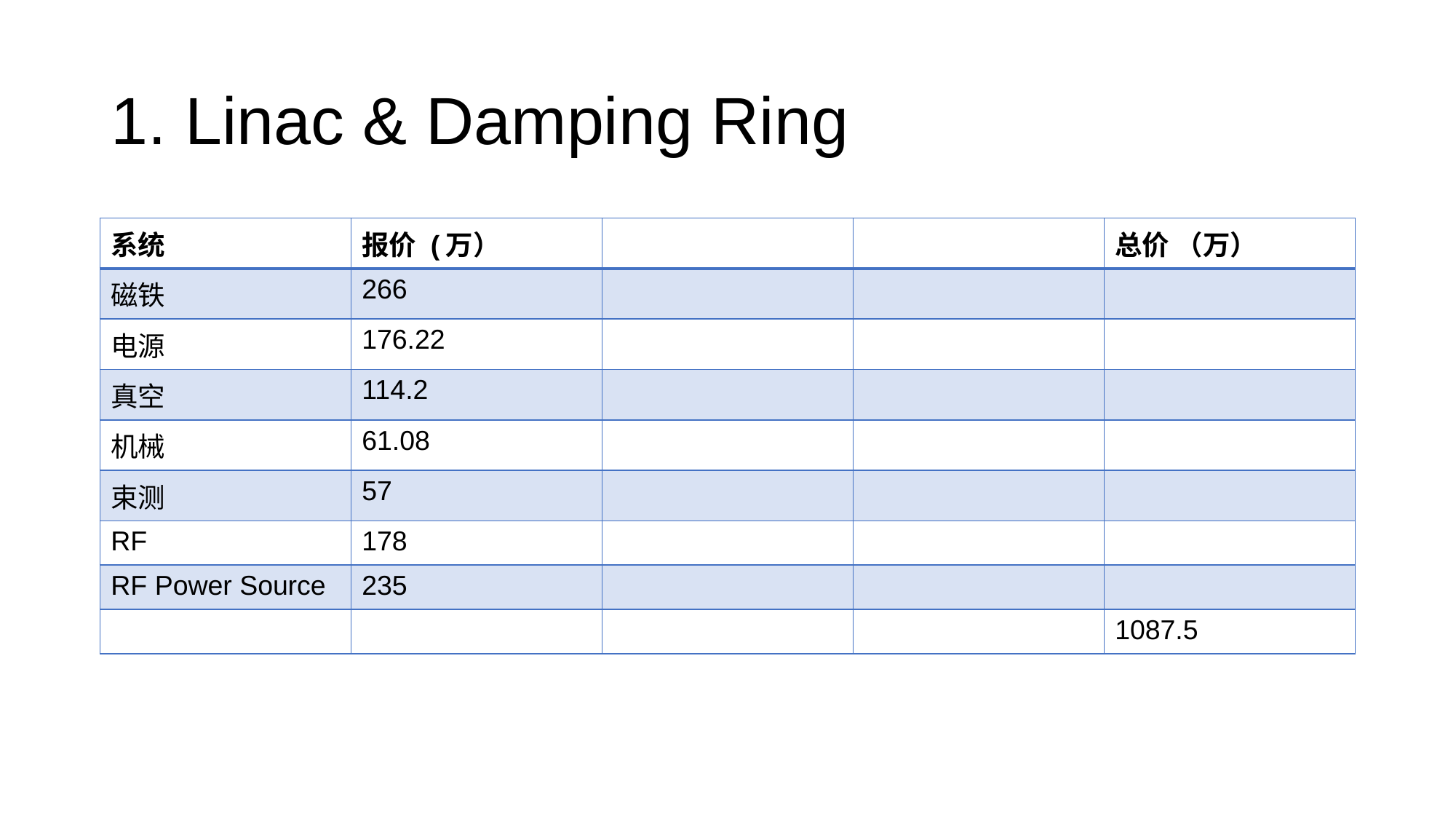

# 1. Linac & Damping Ring
| 系统 | 报价 (万） |  |  | 总价 （万） |
| --- | --- | --- | --- | --- |
| 磁铁 | 266 |  |  |  |
| 电源 | 176.22 |  |  |  |
| 真空 | 114.2 |  |  |  |
| 机械 | 61.08 |  |  |  |
| 束测 | 57 |  |  |  |
| RF | 178 |  |  |  |
| RF Power Source | 235 |  |  |  |
|  |  |  |  | 1087.5 |